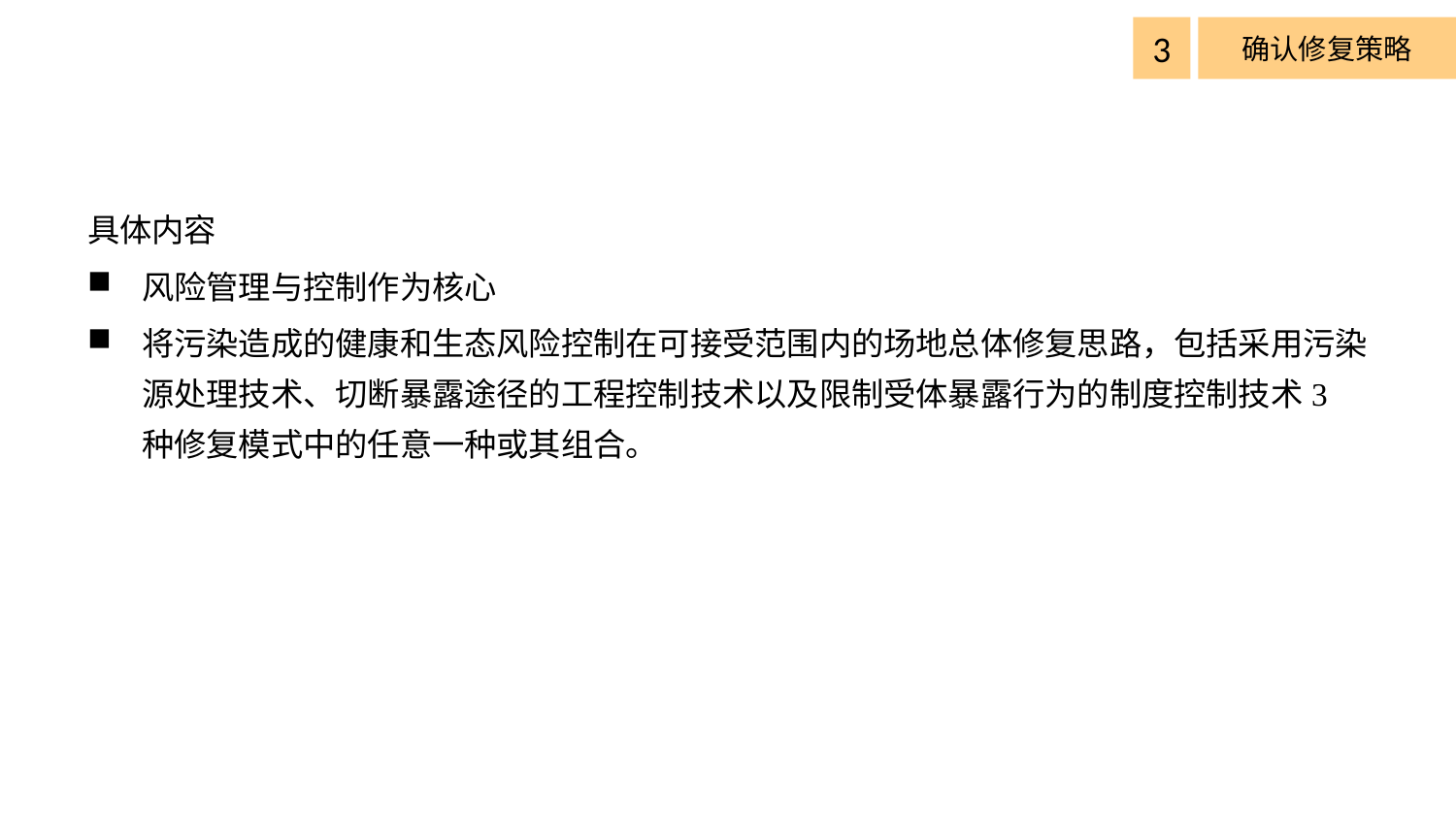

3
确认修复策略
具体内容
风险管理与控制作为核心
将污染造成的健康和生态风险控制在可接受范围内的场地总体修复思路，包括采用污染源处理技术、切断暴露途径的工程控制技术以及限制受体暴露行为的制度控制技术3 种修复模式中的任意一种或其组合。